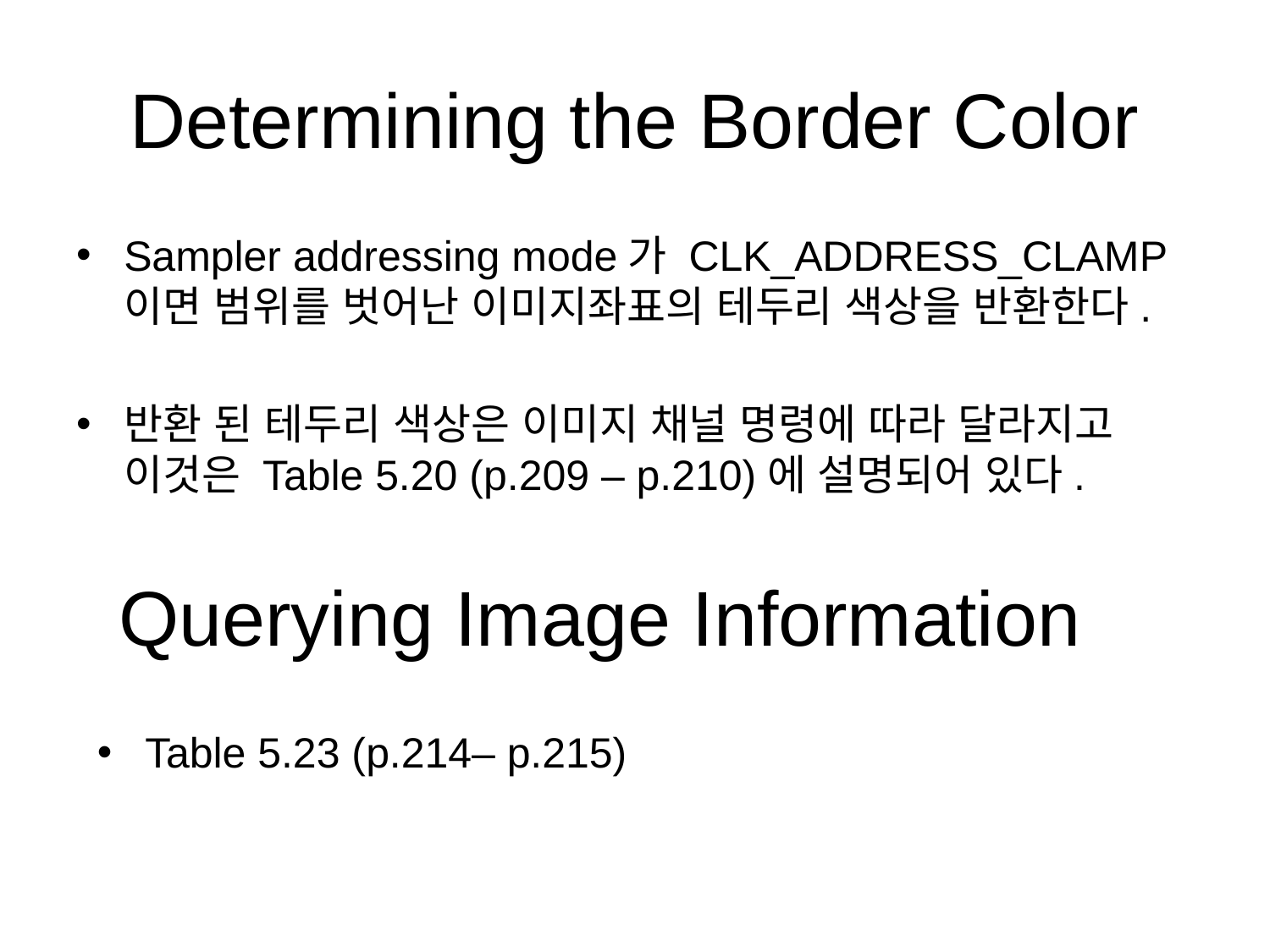

# Determining the Border Color
Sampler addressing mode가 CLK_ADDRESS_CLAMP이면 범위를 벗어난 이미지좌표의 테두리 색상을 반환한다.

반환 된 테두리 색상은 이미지 채널 명령에 따라 달라지고 이것은 Table 5.20 (p.209 – p.210)에 설명되어 있다.

 Querying Image Information
Table 5.23 (p.214– p.215)